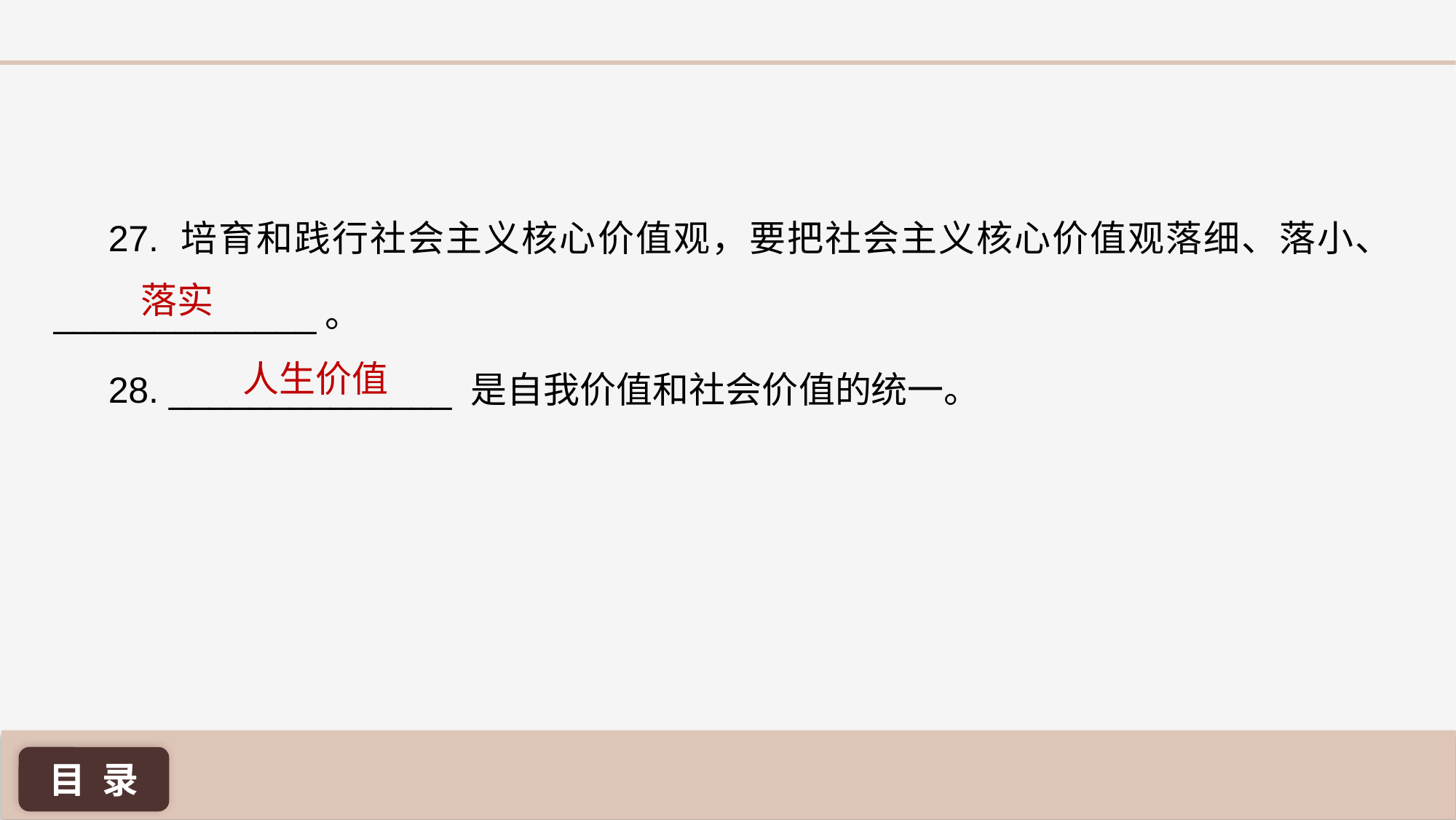

27. 培育和践行社会主义核心价值观，要把社会主义核心价值观落细、落小、  _____________。
28. ______________ 是自我价值和社会价值的统一。
落实
人生价值